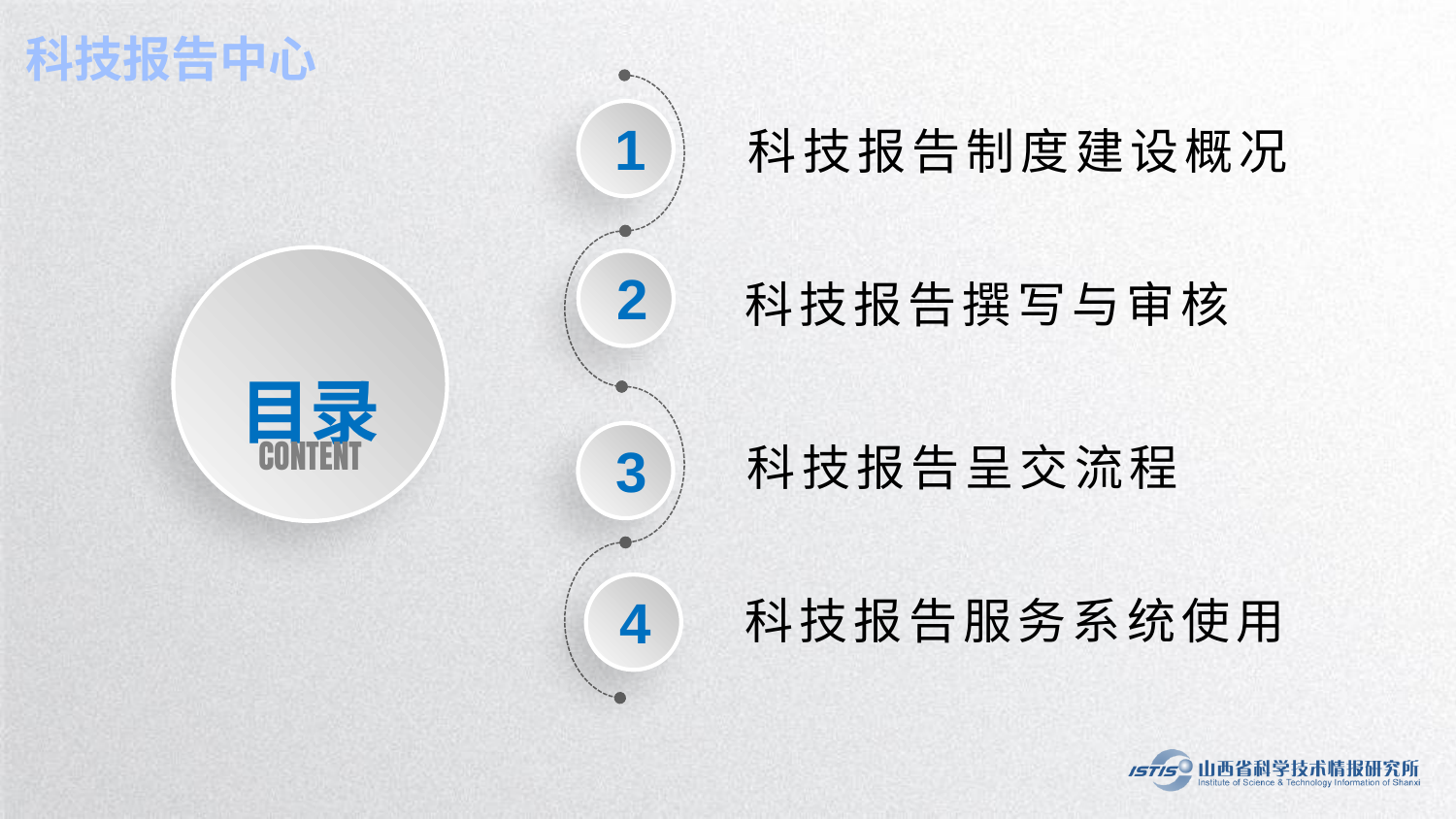

1
科技报告制度建设概况

2
科技报告撰写与审核
目录
CONTENT

3
科技报告呈交流程

4
科技报告服务系统使用